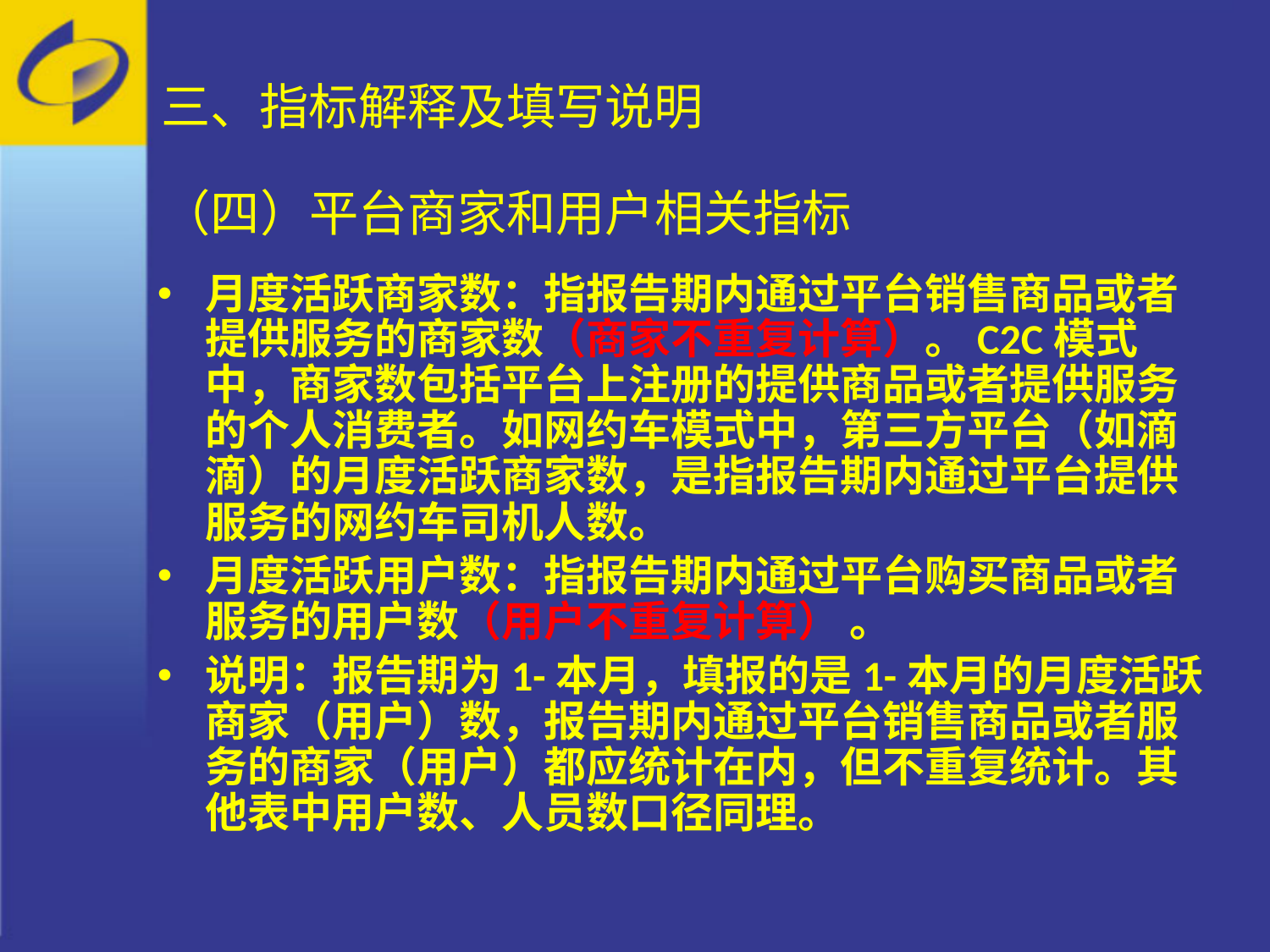

三、指标解释及填写说明
（四）平台商家和用户相关指标
月度活跃商家数：指报告期内通过平台销售商品或者提供服务的商家数（商家不重复计算）。C2C模式中，商家数包括平台上注册的提供商品或者提供服务的个人消费者。如网约车模式中，第三方平台（如滴滴）的月度活跃商家数，是指报告期内通过平台提供服务的网约车司机人数。
月度活跃用户数：指报告期内通过平台购买商品或者服务的用户数（用户不重复计算） 。
说明：报告期为1-本月，填报的是1-本月的月度活跃商家（用户）数，报告期内通过平台销售商品或者服务的商家（用户）都应统计在内，但不重复统计。其他表中用户数、人员数口径同理。